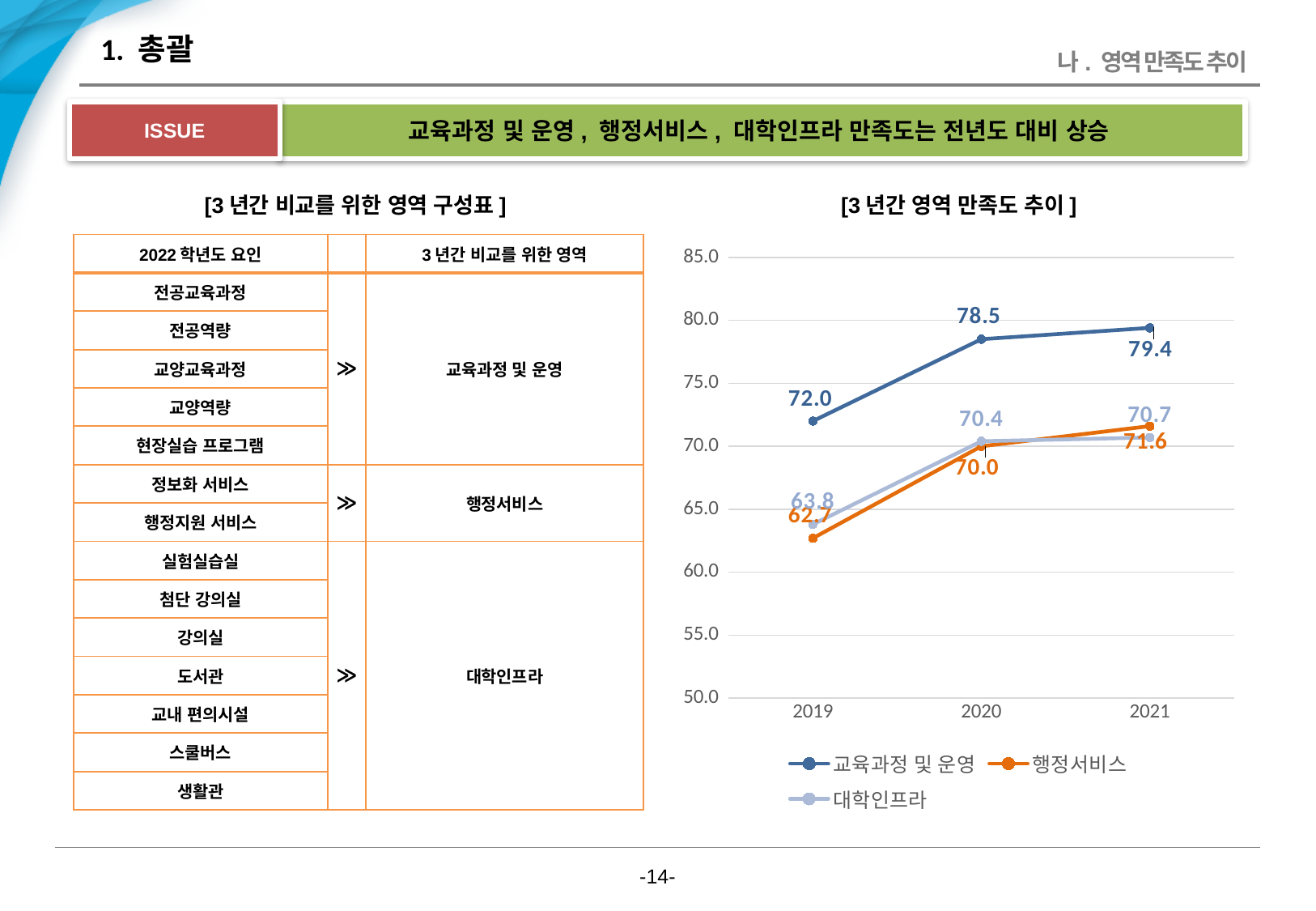

# 1. 총괄
나. 영역 만족도 추이
교육과정 및 운영, 행정서비스, 대학인프라 만족도는 전년도 대비 상승
ISSUE
[3년간 비교를 위한 영역 구성표]
[3년간 영역 만족도 추이]
| 2022학년도 요인 |  | 3년간 비교를 위한 영역 |
| --- | --- | --- |
| 전공교육과정 | ≫ | 교육과정 및 운영 |
| 전공역량 |  |  |
| 교양교육과정 |  |  |
| 교양역량 |  |  |
| 현장실습 프로그램 |  |  |
| 정보화 서비스 | ≫ | 행정서비스 |
| 행정지원 서비스 |  |  |
| 실험실습실 | ≫ | 대학인프라 |
| 첨단 강의실 |  |  |
| 강의실 |  |  |
| 도서관 |  |  |
| 교내 편의시설 |  |  |
| 스쿨버스 |  |  |
| 생활관 |  |  |

### Chart

| Category | 교육과정 및 운영 | 행정서비스 | 대학인프라 |
|---|---|---|---|
| 2019 | 72.0 | 62.7 | 63.8 |
| 2020 | 78.5 | 70.0 | 70.4 |
| 2021 | 79.4 | 71.6 | 70.7 |
-14-